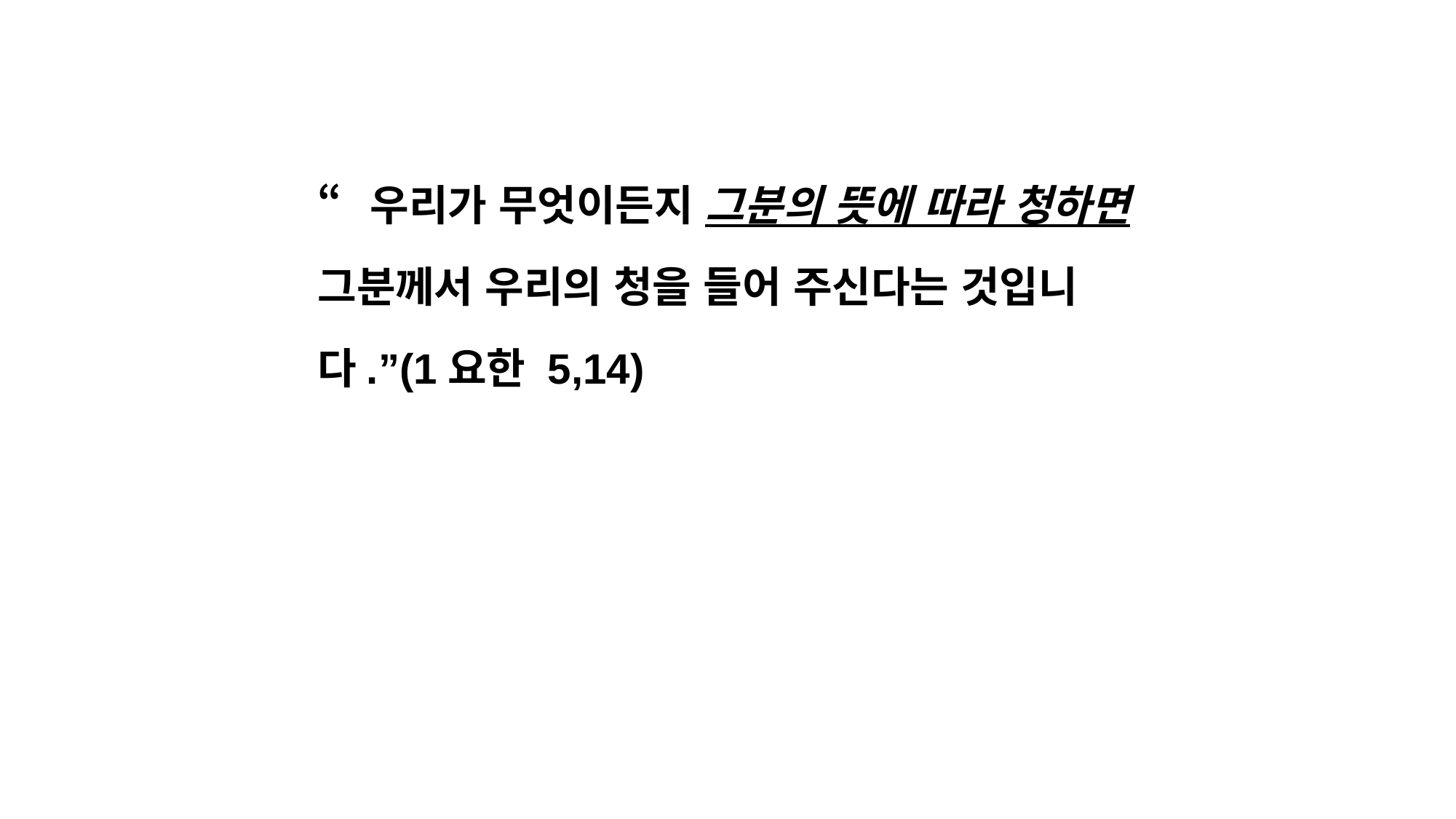

“우리가 무엇이든지 그분의 뜻에 따라 청하면 그분께서 우리의 청을 들어 주신다는 것입니다.”(1요한 5,14)